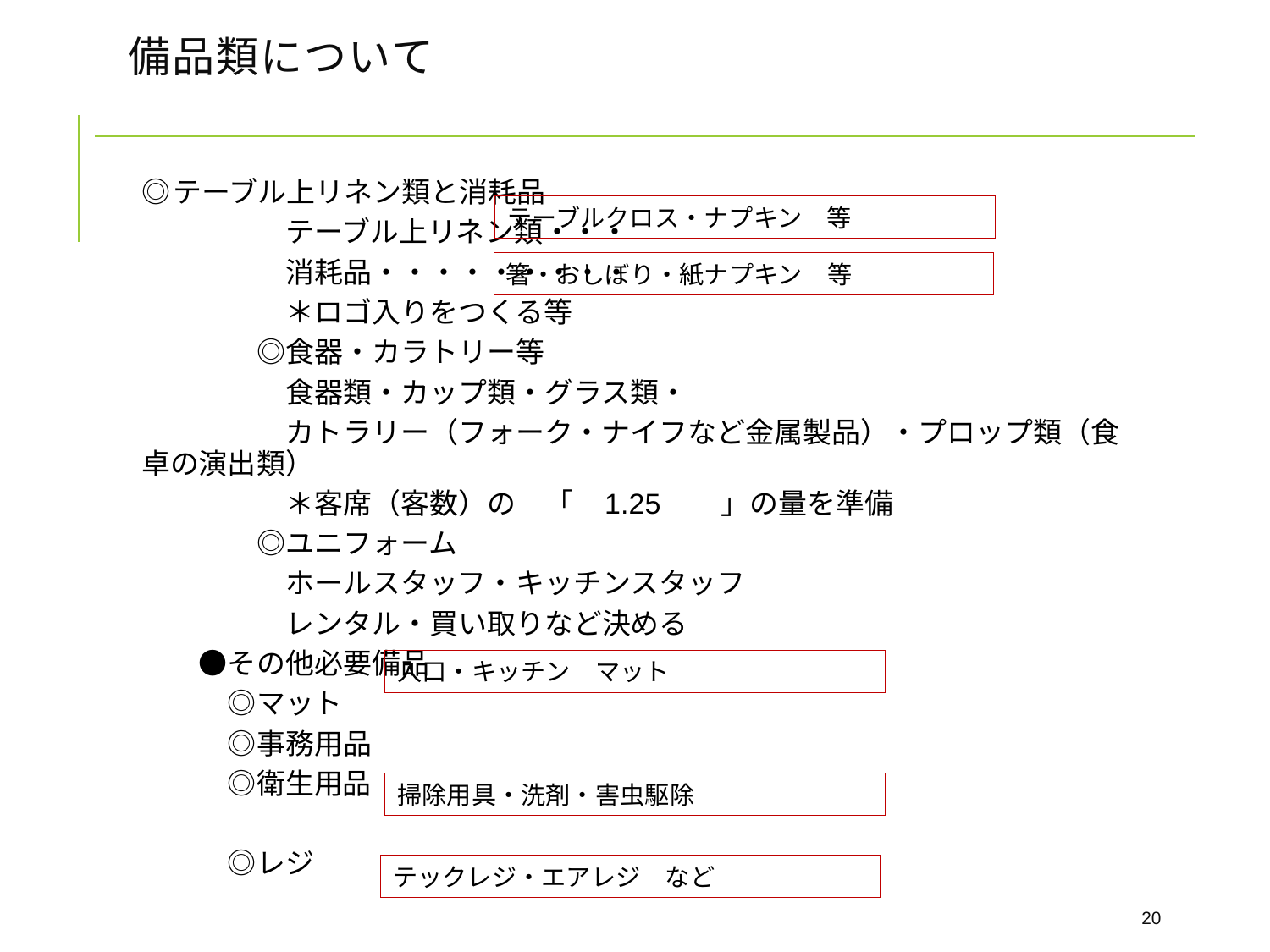

# 備品類について
◎テーブル上リネン類と消耗品
　　　　　テーブル上リネン類・・・
　　　　　消耗品・・・・・・・・・
　　　　　＊ロゴ入りをつくる等
　　　　◎食器・カラトリー等
　　　　　食器類・カップ類・グラス類・
　　　　　カトラリー（フォーク・ナイフなど金属製品）・プロップ類（食卓の演出類）
　　　　　＊客席（客数）の　「　1.25　　」の量を準備
　　　　◎ユニフォーム
　　　　　ホールスタッフ・キッチンスタッフ
　　　　　レンタル・買い取りなど決める
　　●その他必要備品
　　　◎マット
　　　◎事務用品
　　　◎衛生用品

　　　◎レジ

テーブルクロス・ナプキン　等
箸・おしぼり・紙ナプキン　等
入口・キッチン　マット
掃除用具・洗剤・害虫駆除
テックレジ・エアレジ　など
20